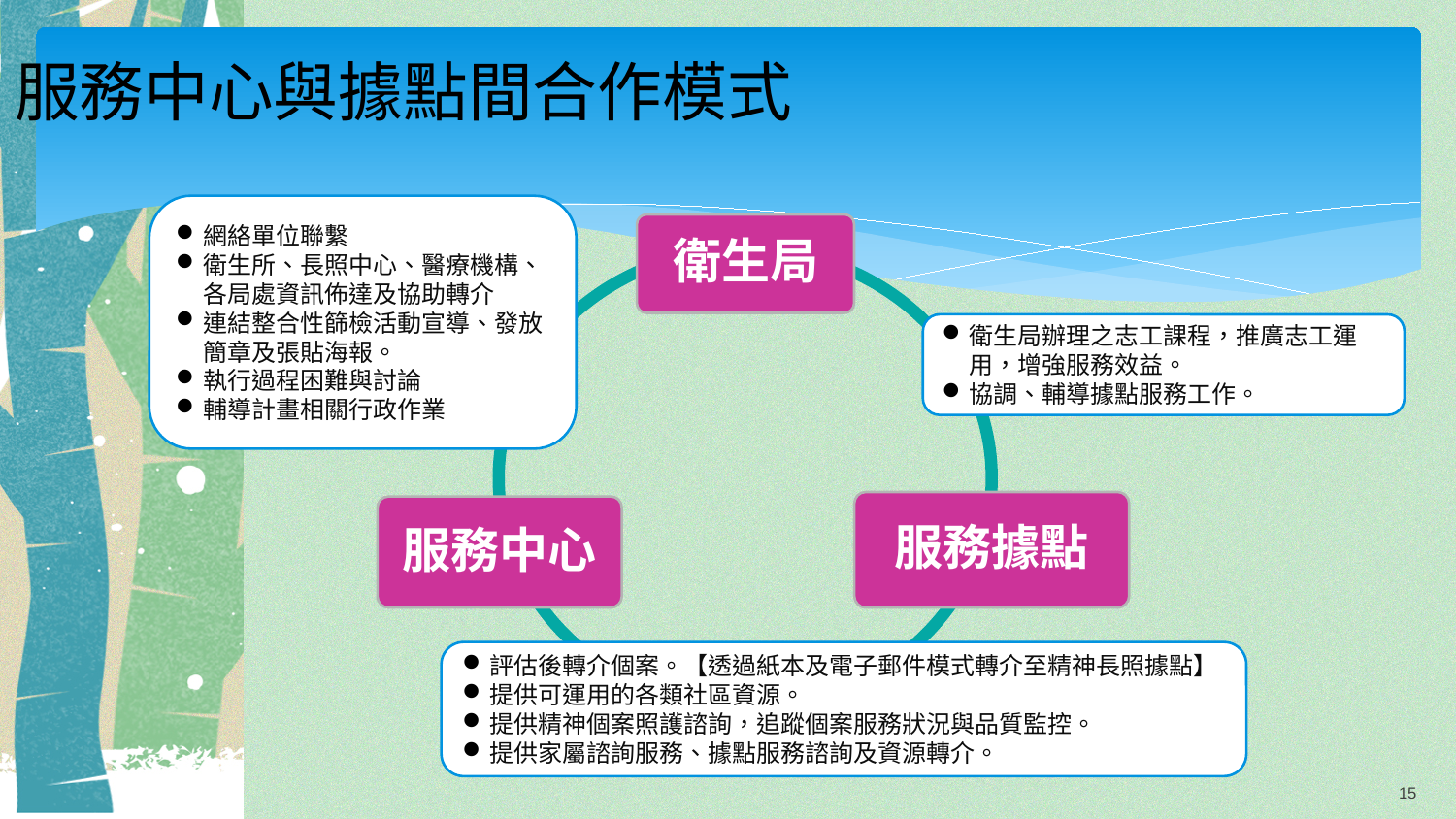

# 服務中心與據點間合作模式
網絡單位聯繫
衛生所、長照中心、醫療機構、各局處資訊佈達及協助轉介
連結整合性篩檢活動宣導、發放簡章及張貼海報。
執行過程困難與討論
輔導計畫相關行政作業
衛生局
服務據點
服務中心

衛生局辦理之志工課程，推廣志工運用，增強服務效益。
協調、輔導據點服務工作。
評估後轉介個案。【透過紙本及電子郵件模式轉介至精神長照據點】
提供可運用的各類社區資源。
提供精神個案照護諮詢，追蹤個案服務狀況與品質監控。
提供家屬諮詢服務、據點服務諮詢及資源轉介。
15